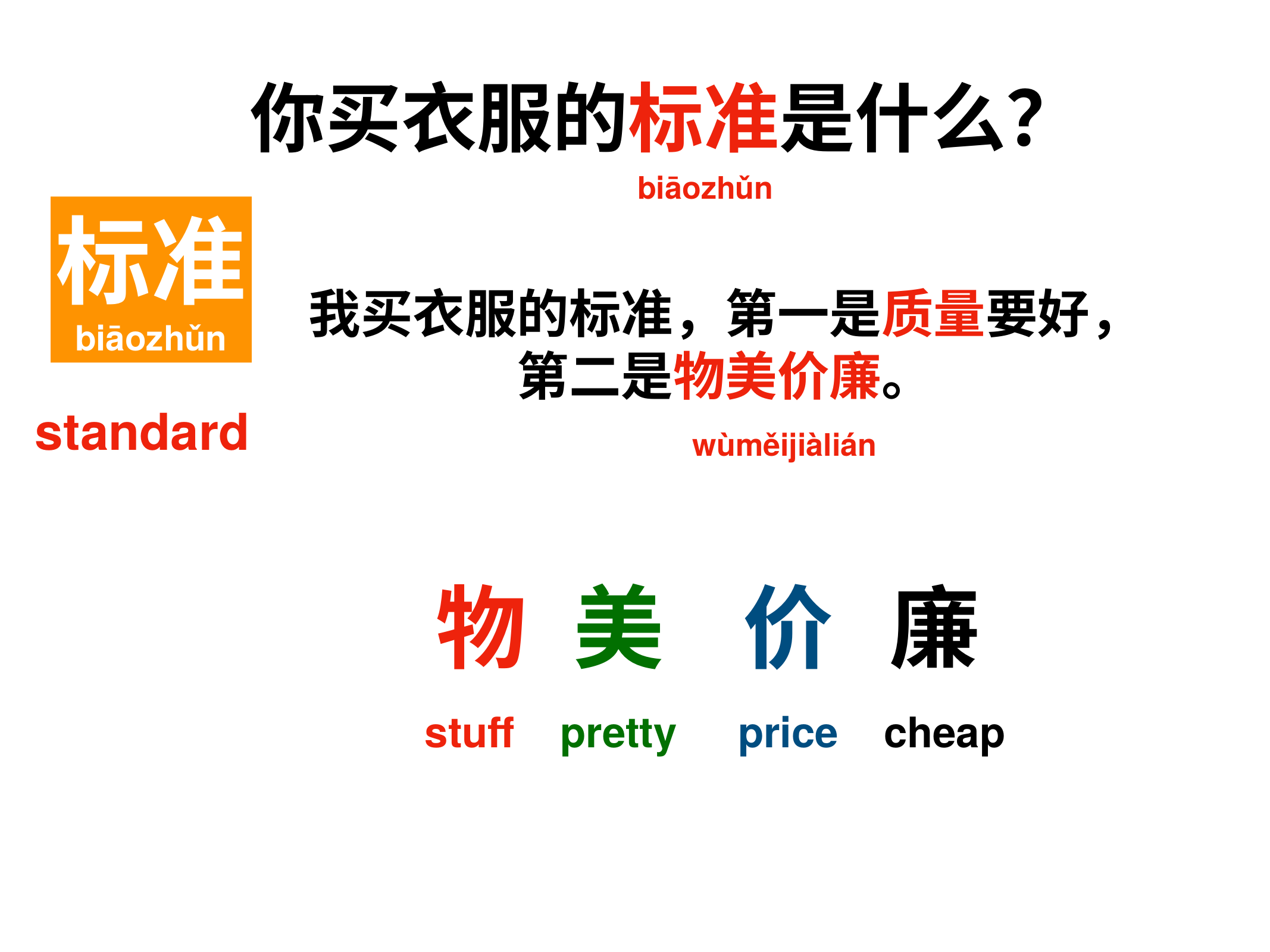

你买衣服的标准是什么？
biāozhǔn
标准
biāozhǔn
我买衣服的标准，第一是质量要好，
第二是物美价廉。
wùměijiàlián
standard
物
美
价
廉
stuff
pretty
price
cheap